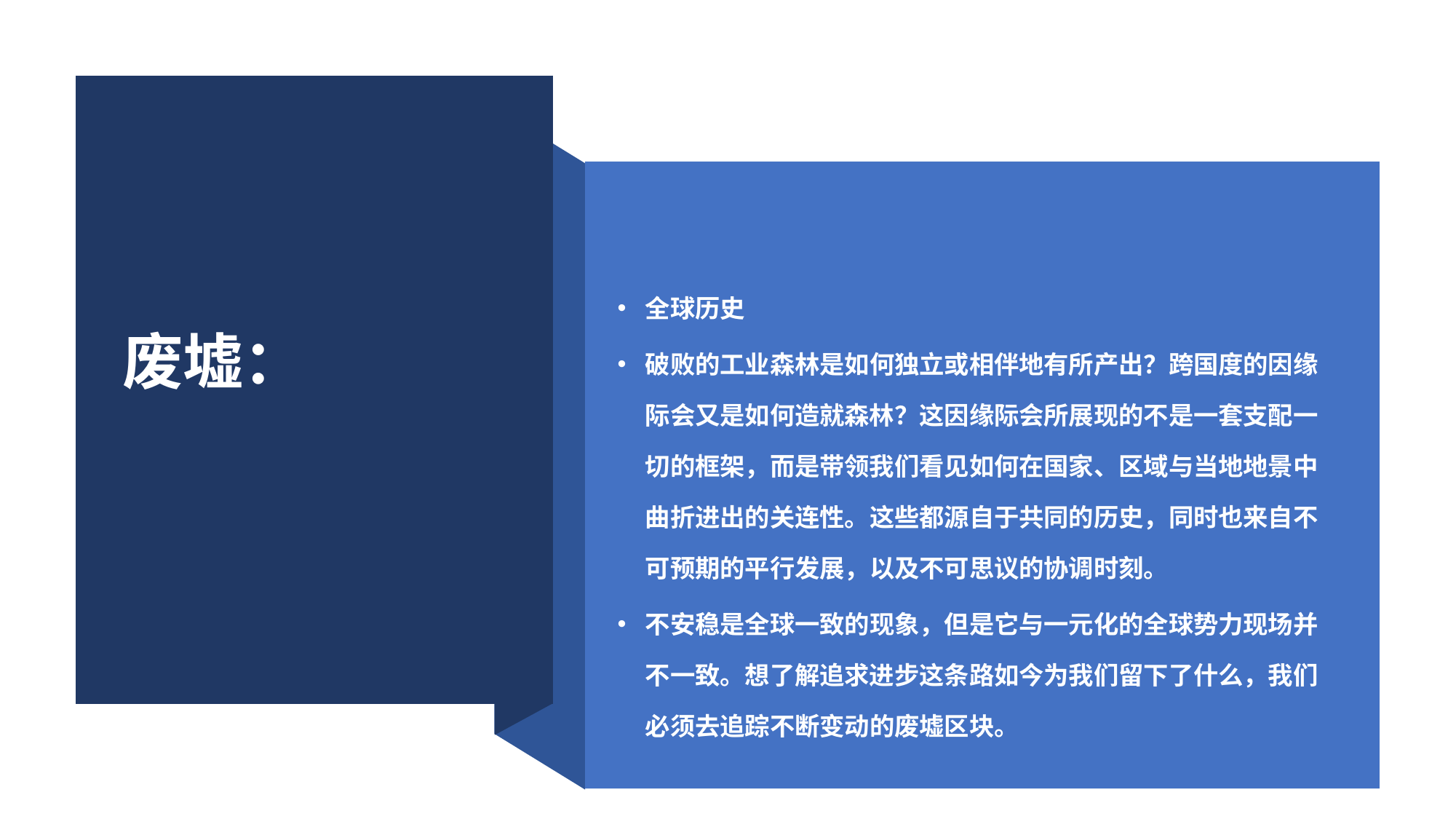

# 废墟：

全球历史
破败的工业森林是如何独立或相伴地有所产出？跨国度的因缘际会又是如何造就森林？这因缘际会所展现的不是一套支配一切的框架，而是带领我们看见如何在国家、区域与当地地景中曲折进出的关连性。这些都源自于共同的历史，同时也来自不可预期的平行发展，以及不可思议的协调时刻。
不安稳是全球一致的现象，但是它与一元化的全球势力现场并不一致。想了解追求进步这条路如今为我们留下了什么，我们必须去追踪不断变动的废墟区块。